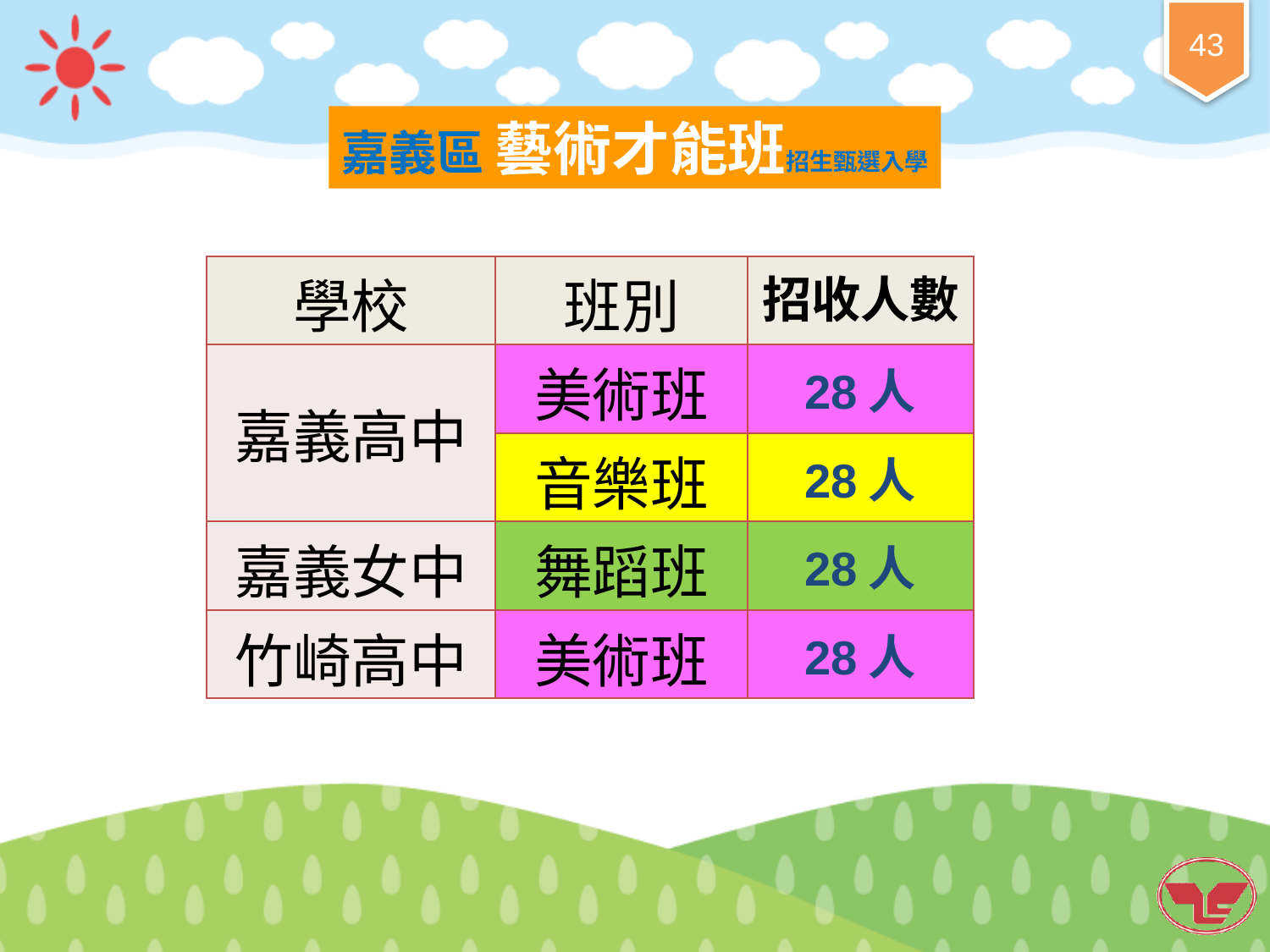

嘉義區 藝術才能班招生甄選入學
| 學校 | 班別 | 招收人數 |
| --- | --- | --- |
| 嘉義高中 | 美術班 | 28人 |
|  | 音樂班 | 28人 |
| 嘉義女中 | 舞蹈班 | 28人 |
| 竹崎高中 | 美術班 | 28人 |